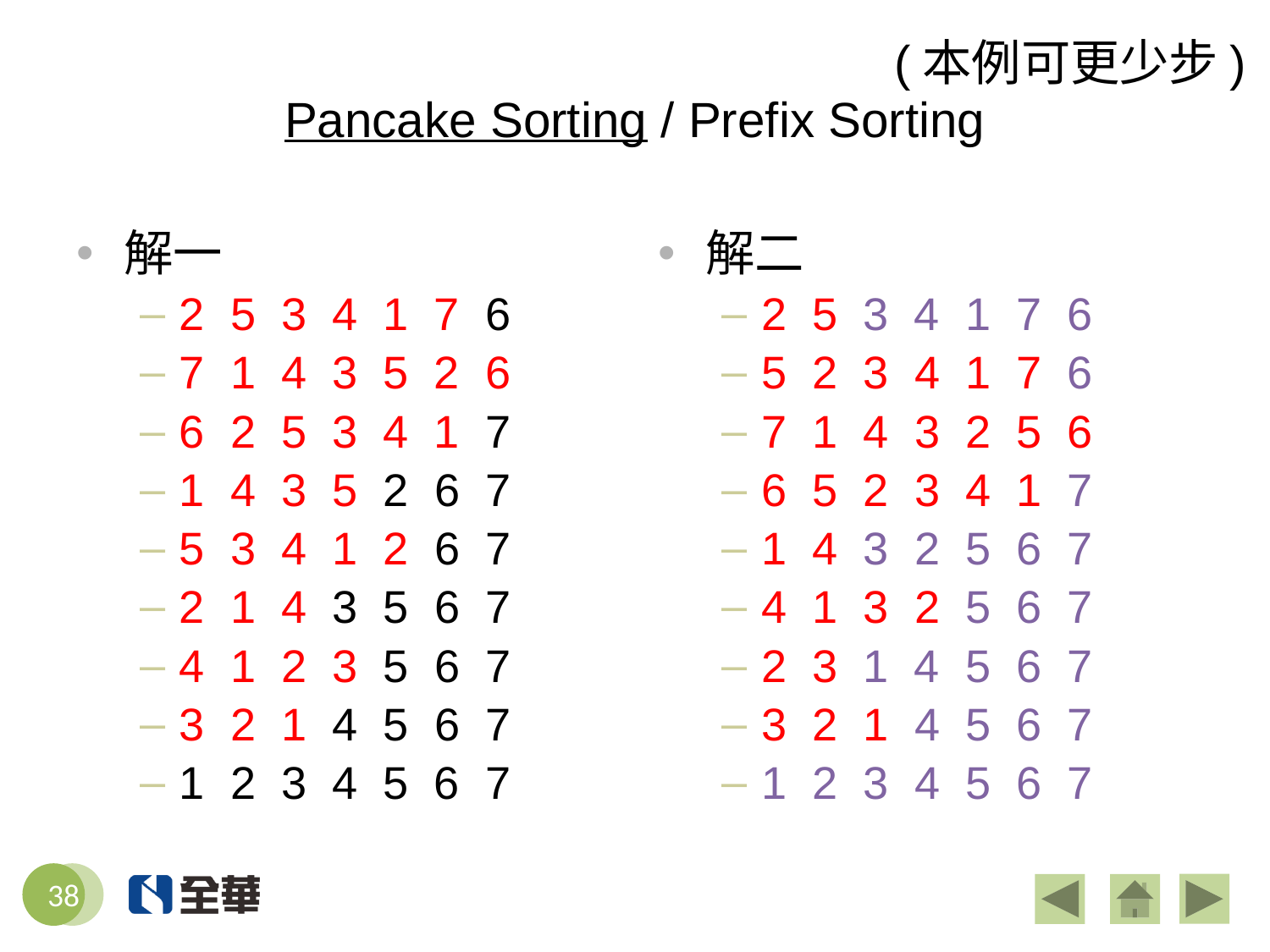

(本例可更少步)
# Pancake Sorting / Prefix Sorting
解一
2  5  3  4  1  7  6
7  1  4  3  5  2  6
6  2  5  3  4  1  7
1  4  3  5  2  6  7
5  3  4  1  2  6  7
2  1  4  3  5  6  7
4  1  2  3  5  6  7
3  2  1  4  5  6  7
1  2  3  4  5  6  7

解二
2  5  3  4  1  7  6
5  2  3  4  1  7  6
7  1  4  3  2  5  6
6  5  2  3  4  1  7
1  4  3  2  5  6  7
4  1  3  2  5  6  7
2  3  1  4  5  6  7
3  2  1  4  5  6  7
1  2  3  4  5  6  7